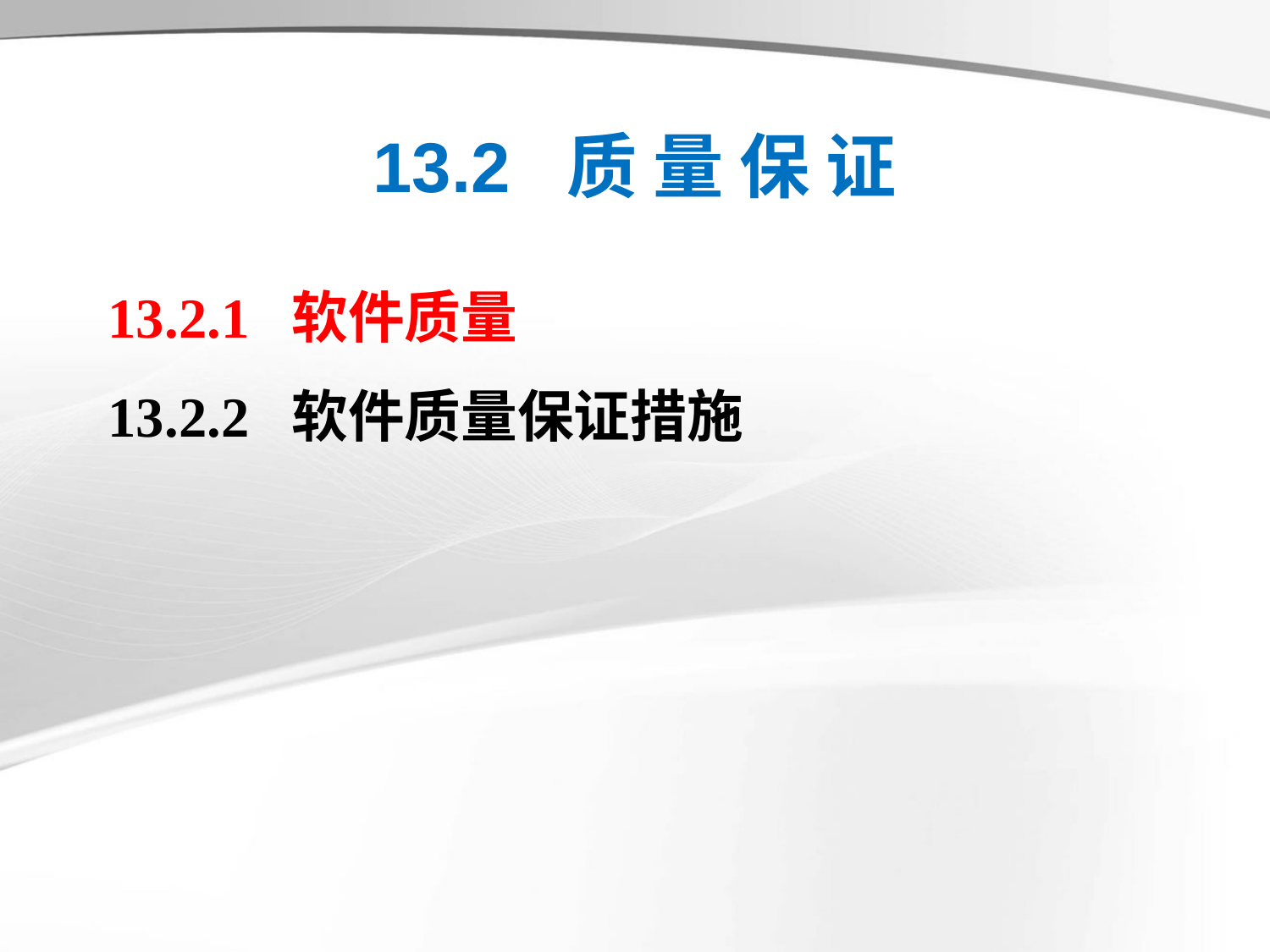

# 13.2  质 量 保 证
13.2.1  软件质量
13.2.2  软件质量保证措施